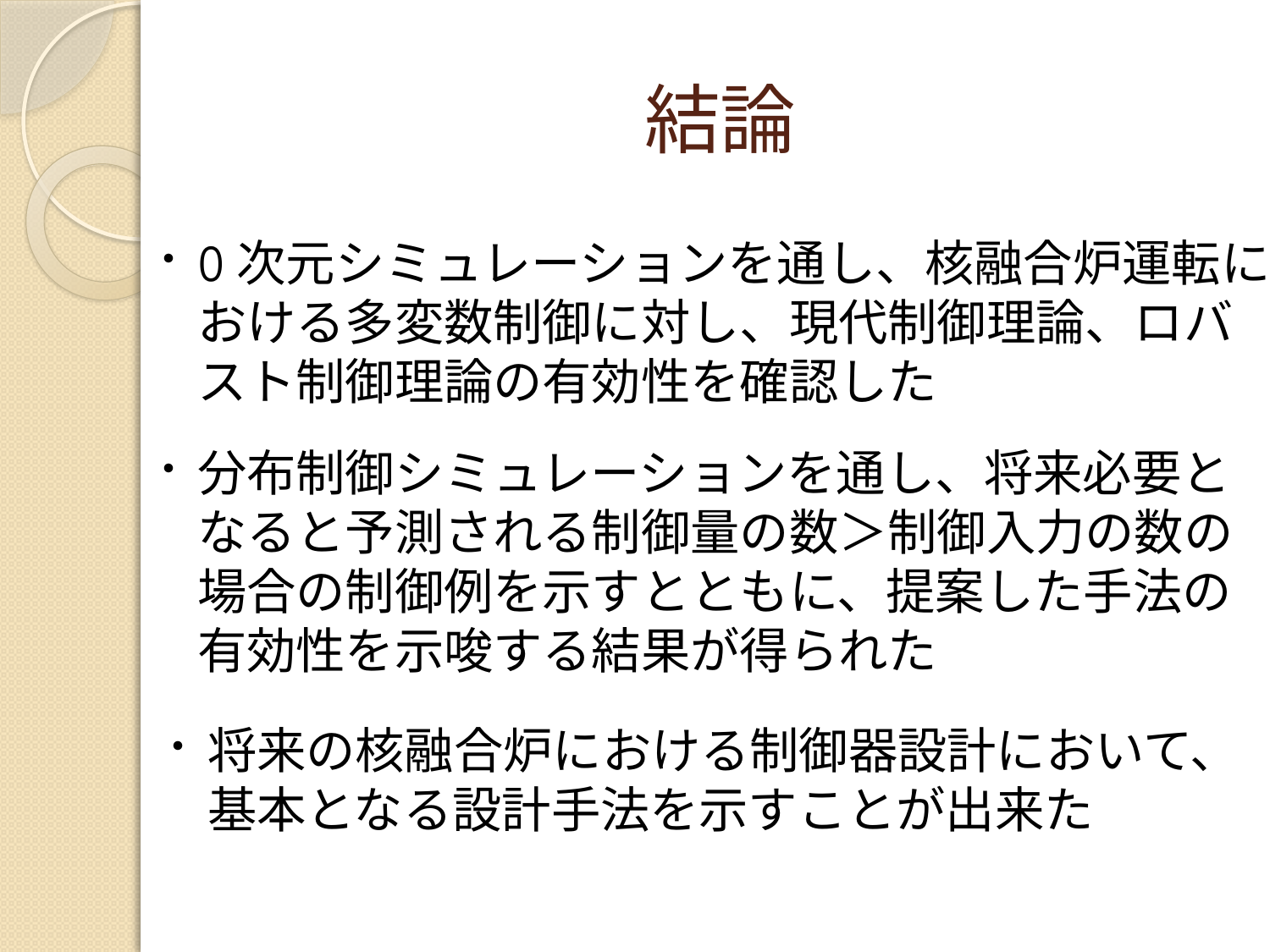

# 結論
・
0次元シミュレーションを通し、核融合炉運転における多変数制御に対し、現代制御理論、ロバスト制御理論の有効性を確認した
・
分布制御シミュレーションを通し、将来必要となると予測される制御量の数＞制御入力の数の場合の制御例を示すとともに、提案した手法の有効性を示唆する結果が得られた
・
将来の核融合炉における制御器設計において、基本となる設計手法を示すことが出来た